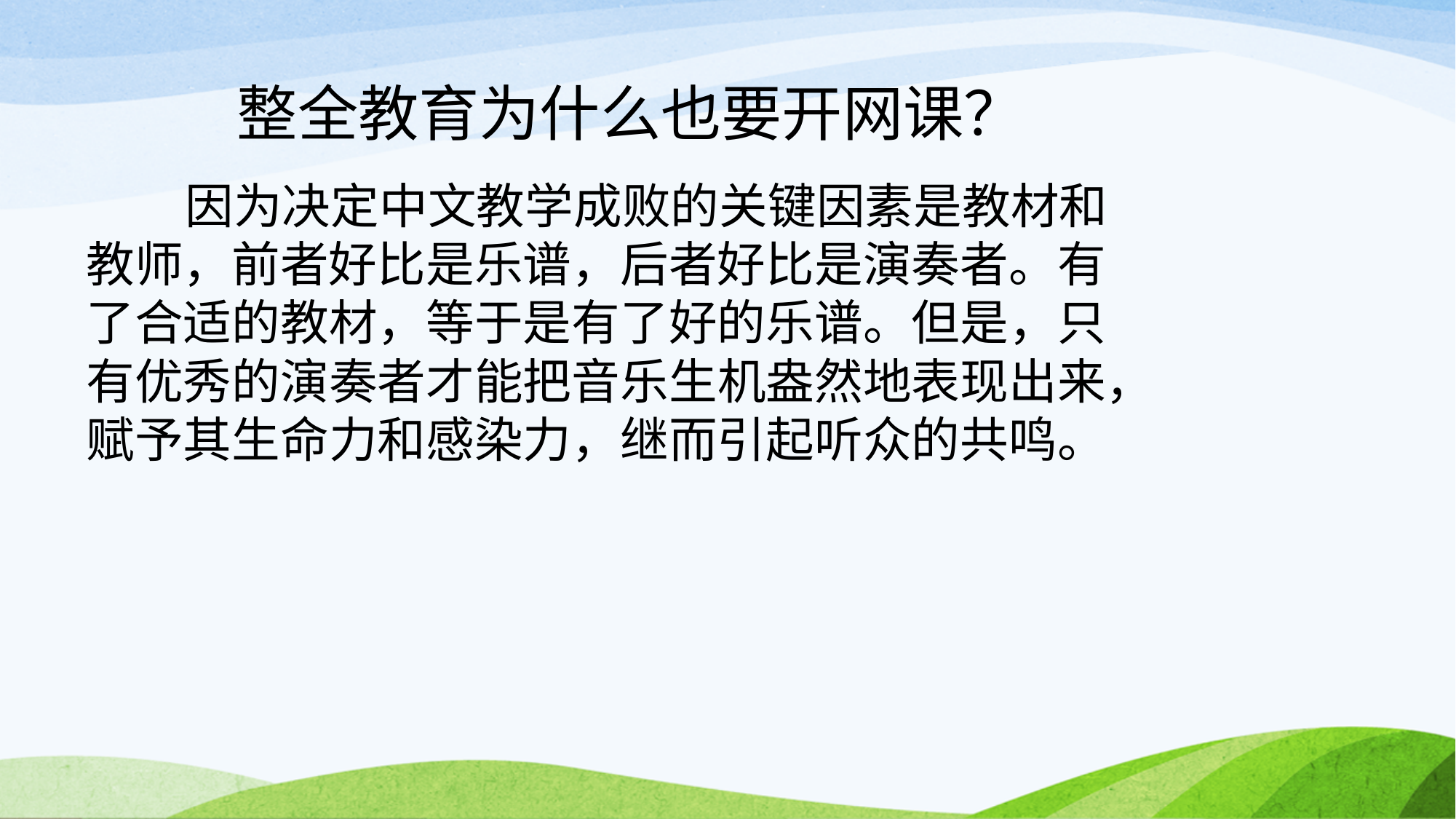

整全教育为什么也要开网课？
        因为决定中文教学成败的关键因素是教材和教师，前者好比是乐谱，后者好比是演奏者。有了合适的教材，等于是有了好的乐谱。但是，只有优秀的演奏者才能把音乐生机盎然地表现出来，赋予其生命力和感染力，继而引起听众的共鸣。